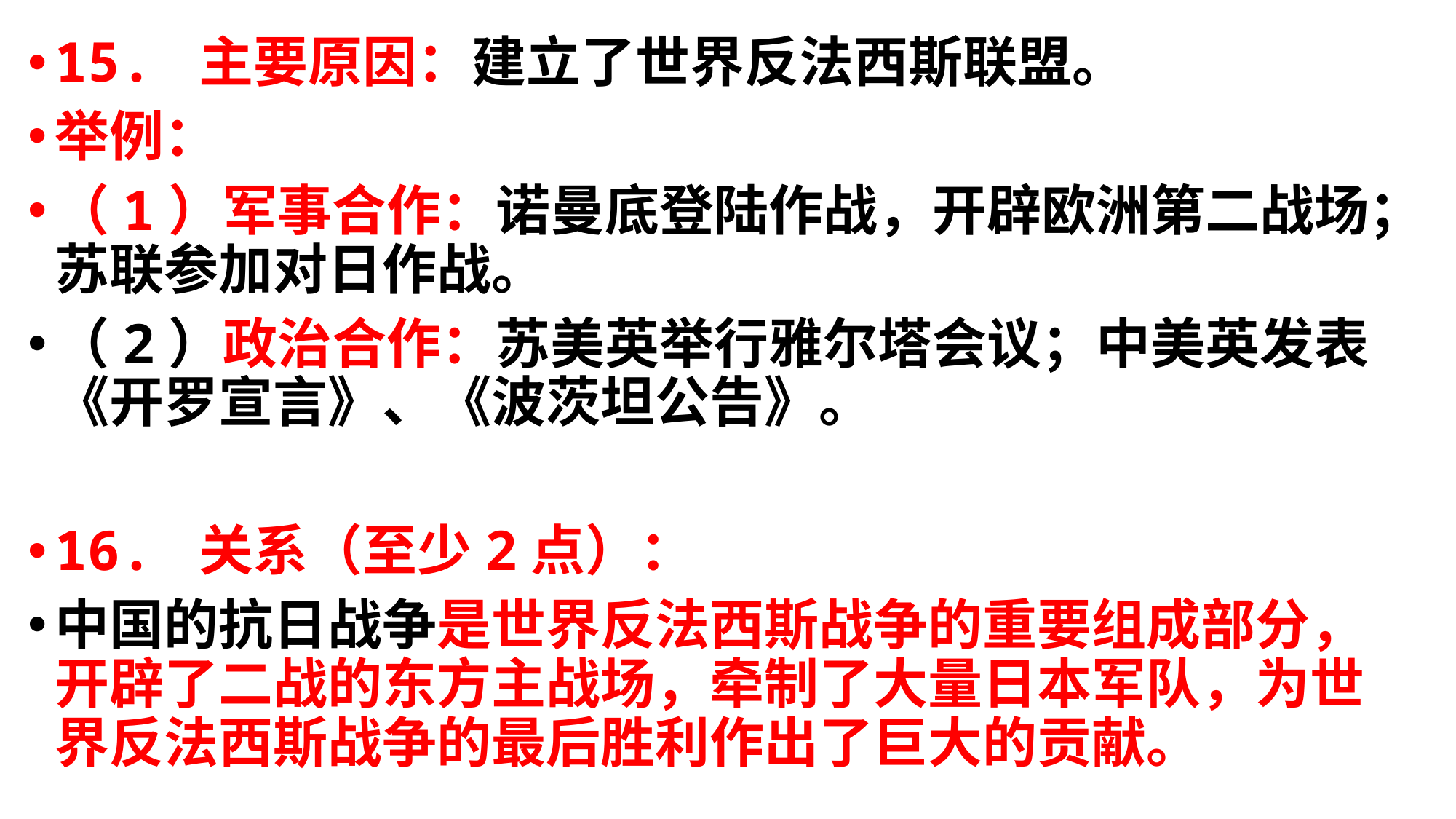

15. 主要原因：建立了世界反法西斯联盟。
举例：
（1）军事合作：诺曼底登陆作战，开辟欧洲第二战场；苏联参加对日作战。
（2）政治合作：苏美英举行雅尔塔会议；中美英发表《开罗宣言》、《波茨坦公告》。

16. 关系（至少2点）：
中国的抗日战争是世界反法西斯战争的重要组成部分，开辟了二战的东方主战场，牵制了大量日本军队，为世界反法西斯战争的最后胜利作出了巨大的贡献。